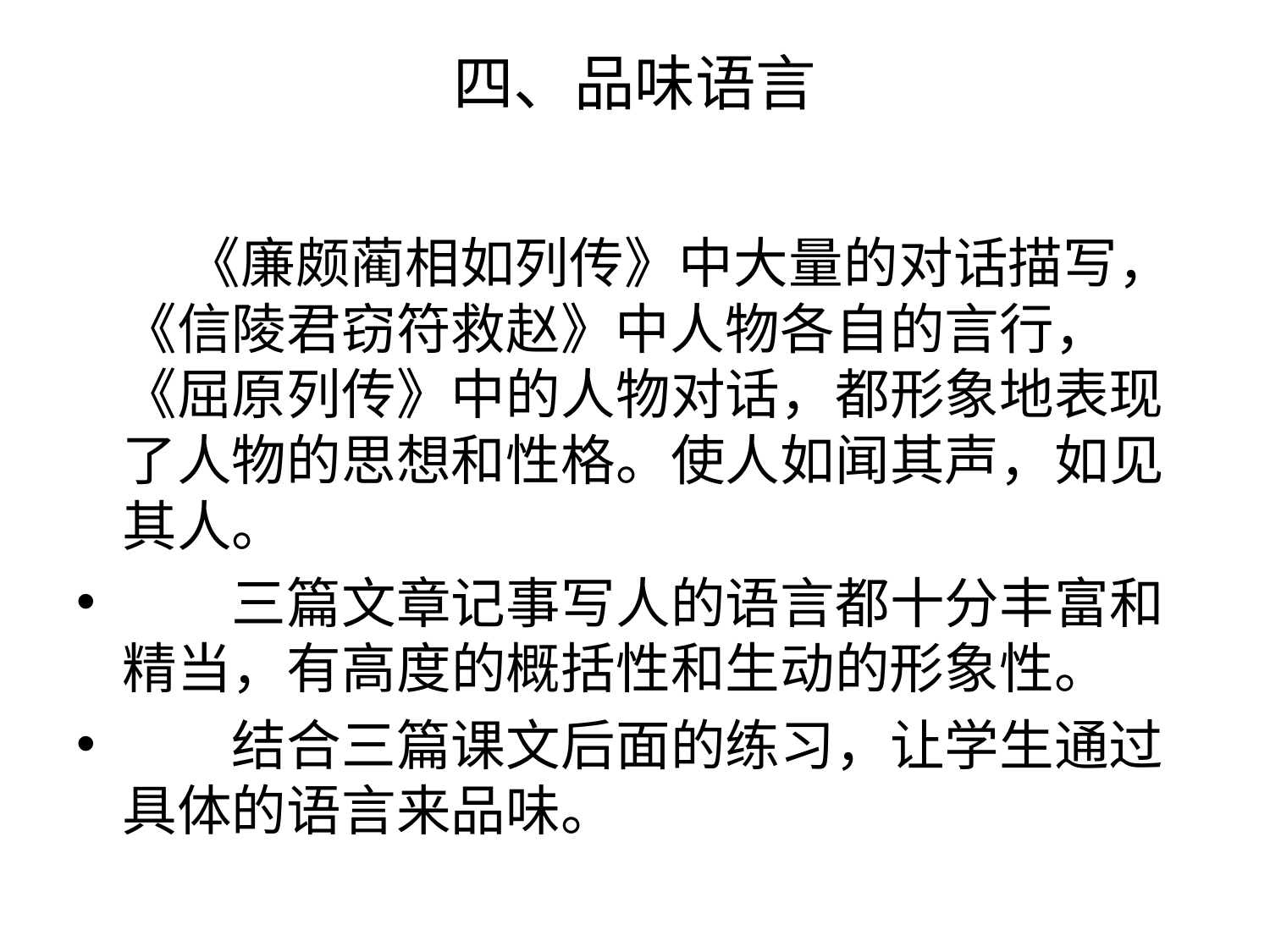

# 四、品味语言
　　《廉颇蔺相如列传》中大量的对话描写，《信陵君窃符救赵》中人物各自的言行，《屈原列传》中的人物对话，都形象地表现了人物的思想和性格。使人如闻其声，如见其人。
　　三篇文章记事写人的语言都十分丰富和精当，有高度的概括性和生动的形象性。
　　结合三篇课文后面的练习，让学生通过具体的语言来品味。